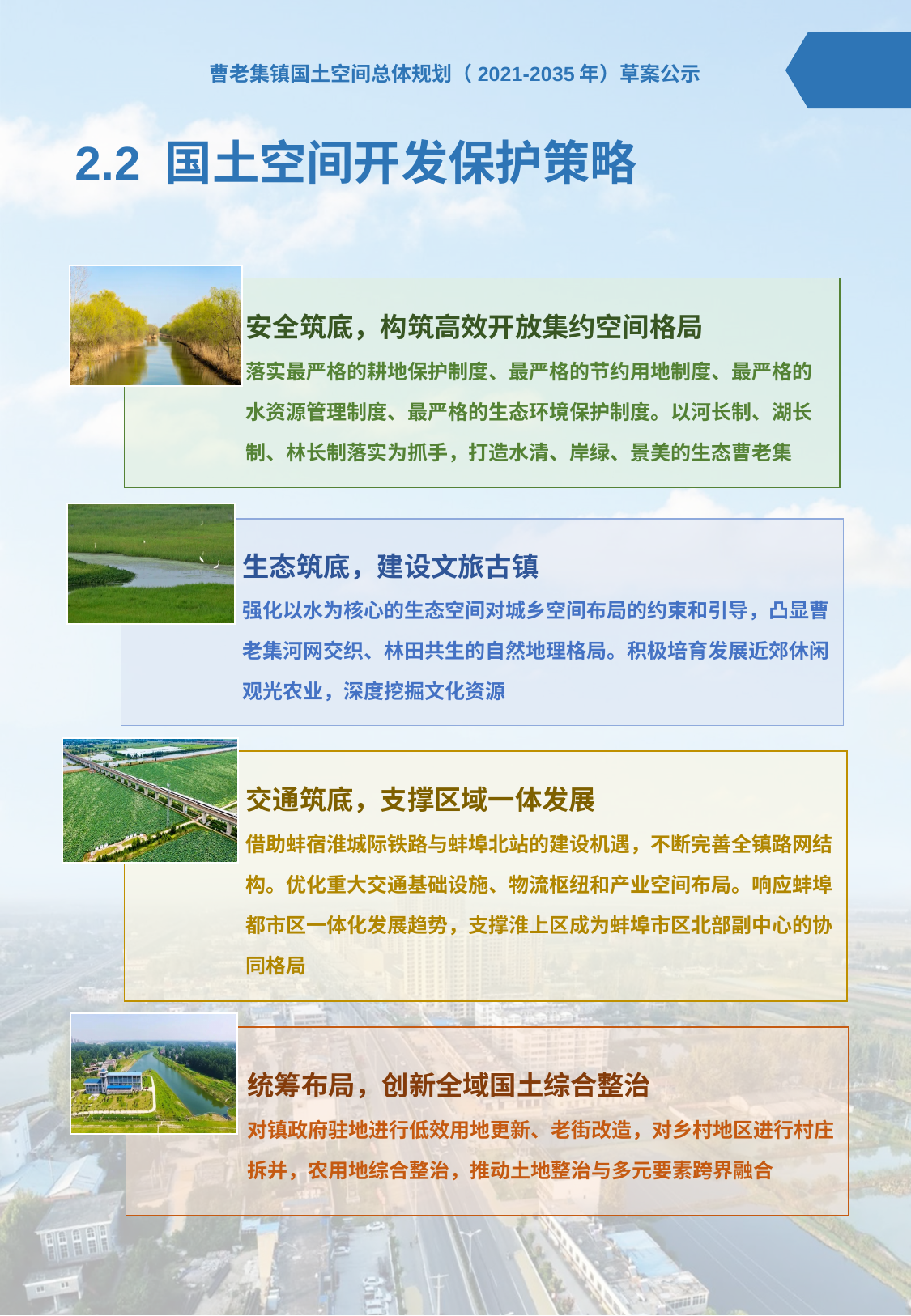

10
曹老集镇国土空间总体规划（2021-2035年）草案公示
# 2.2 国土空间开发保护策略

安全筑底，构筑高效开放集约空间格局
落实最严格的耕地保护制度、最严格的节约用地制度、最严格的水资源管理制度、最严格的生态环境保护制度。以河长制、湖长制、林长制落实为抓手，打造水清、岸绿、景美的生态曹老集

生态筑底，建设文旅古镇
强化以水为核心的生态空间对城乡空间布局的约束和引导，凸显曹老集河网交织、林田共生的自然地理格局。积极培育发展近郊休闲观光农业，深度挖掘文化资源

交通筑底，支撑区域一体发展
借助蚌宿淮城际铁路与蚌埠北站的建设机遇，不断完善全镇路网结构。优化重大交通基础设施、物流枢纽和产业空间布局。响应蚌埠都市区一体化发展趋势，支撑淮上区成为蚌埠市区北部副中心的协同格局

统筹布局，创新全域国土综合整治
对镇政府驻地进行低效用地更新、老街改造，对乡村地区进行村庄拆并，农用地综合整治，推动土地整治与多元要素跨界融合